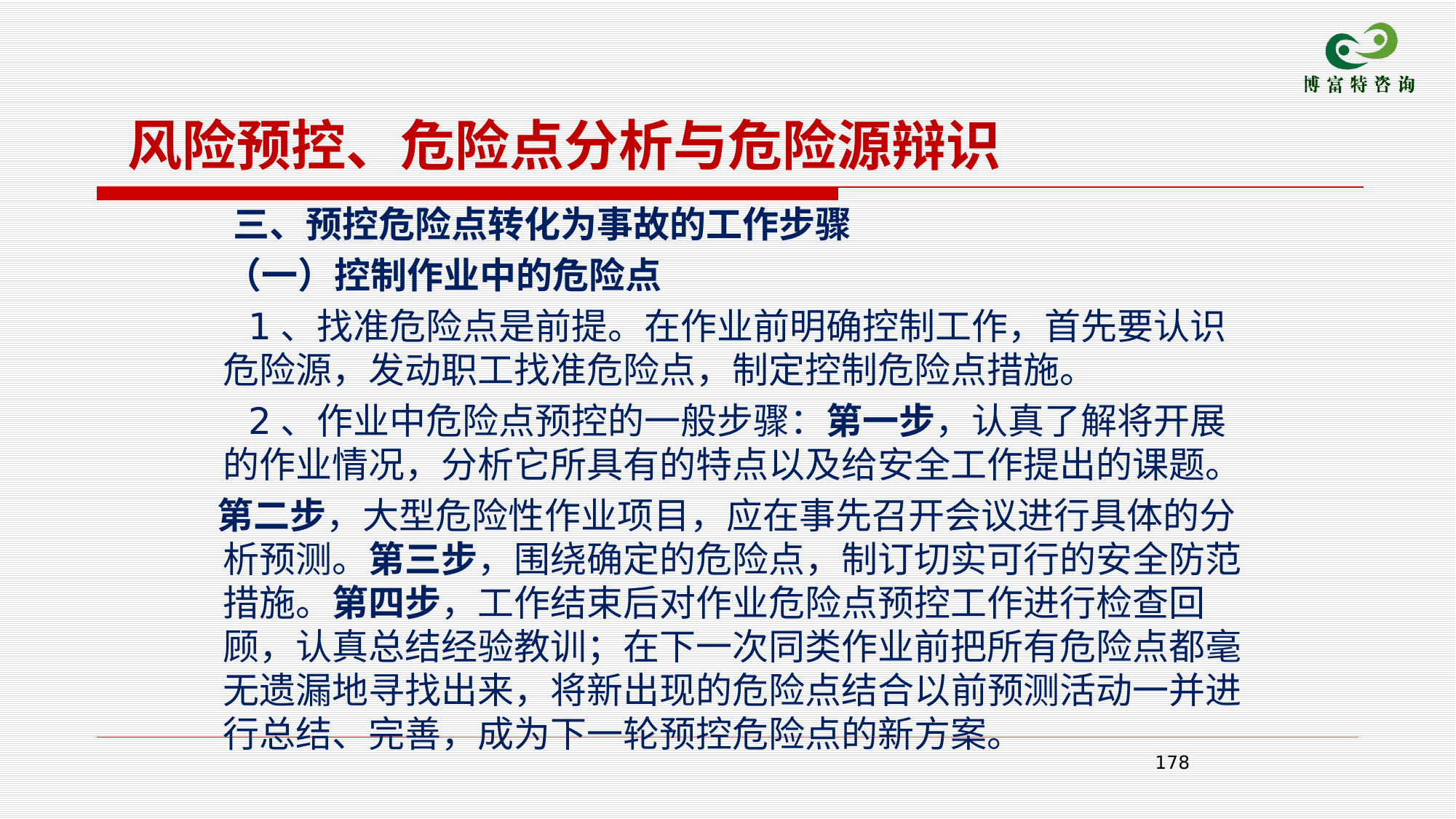

风险预控、危险点分析与危险源辩识
       三、预控危险点转化为事故的工作步骤
      （一）控制作业中的危险点
       1、找准危险点是前提。在作业前明确控制工作，首先要认识危险源，发动职工找准危险点，制定控制危险点措施。
       2、作业中危险点预控的一般步骤：第一步，认真了解将开展的作业情况，分析它所具有的特点以及给安全工作提出的课题。
     第二步，大型危险性作业项目，应在事先召开会议进行具体的分析预测。第三步，围绕确定的危险点，制订切实可行的安全防范措施。第四步，工作结束后对作业危险点预控工作进行检查回顾，认真总结经验教训；在下一次同类作业前把所有危险点都毫无遗漏地寻找出来，将新出现的危险点结合以前预测活动一并进行总结、完善，成为下一轮预控危险点的新方案。

178